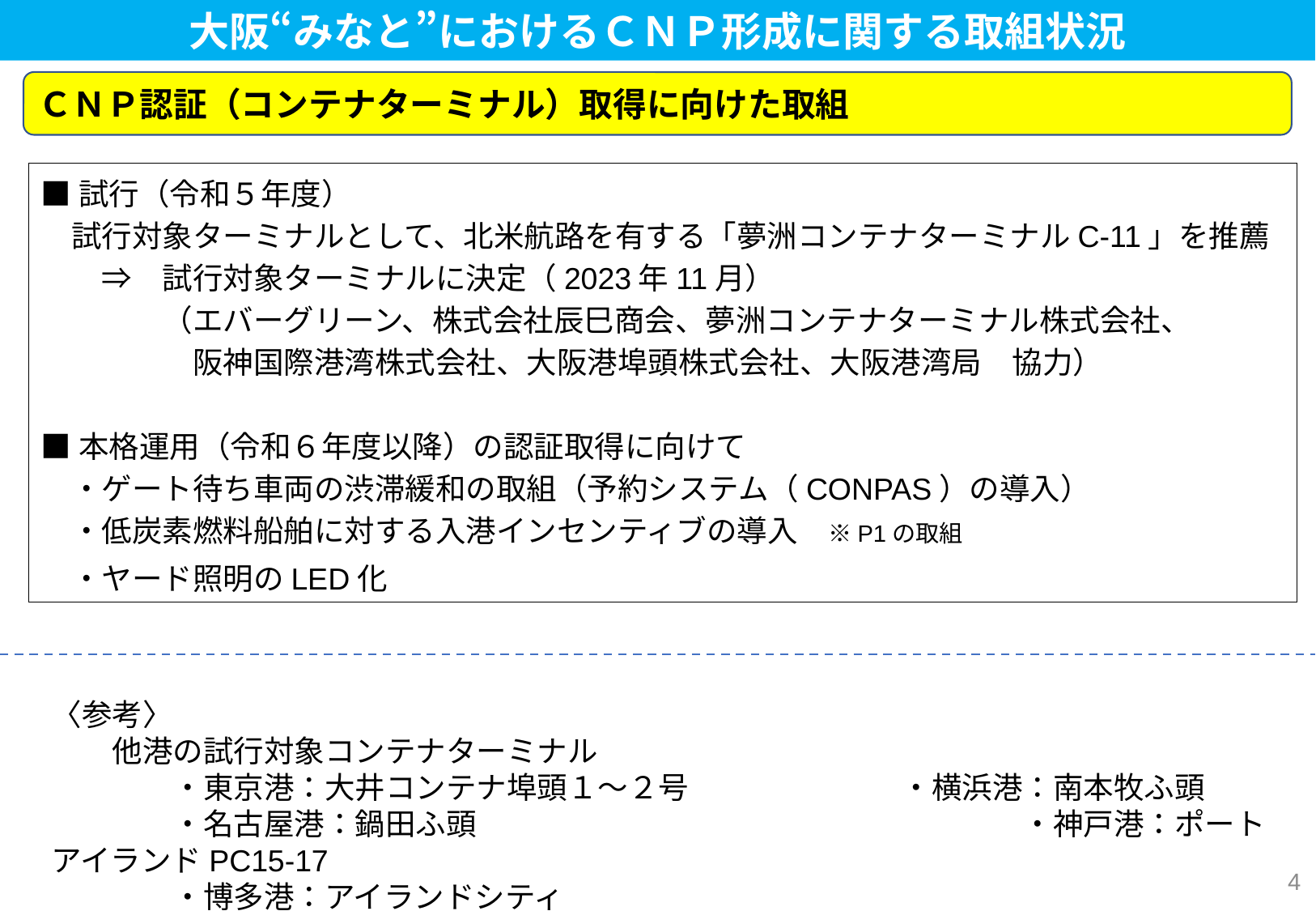

大阪“みなと”におけるＣＮＰ形成に関する取組状況
ＣＮＰ認証（コンテナターミナル）取得に向けた取組
■試行（令和５年度）
　試行対象ターミナルとして、北米航路を有する「夢洲コンテナターミナルC-11」を推薦
　　⇒　試行対象ターミナルに決定（2023年11月）
　　　　（エバーグリーン、株式会社辰巳商会、夢洲コンテナターミナル株式会社、
　　　　　阪神国際港湾株式会社、大阪港埠頭株式会社、大阪港湾局　協力）

■本格運用（令和６年度以降）の認証取得に向けて
　・ゲート待ち車両の渋滞緩和の取組（予約システム（CONPAS）の導入）
　・低炭素燃料船舶に対する入港インセンティブの導入　※P1の取組
　・ヤード照明のLED化
〈参考〉
　　他港の試行対象コンテナターミナル
	・東京港：大井コンテナ埠頭１～２号		・横浜港：南本牧ふ頭
	・名古屋港：鍋田ふ頭					・神戸港：ポートアイランドPC15-17
	・博多港：アイランドシティ
4